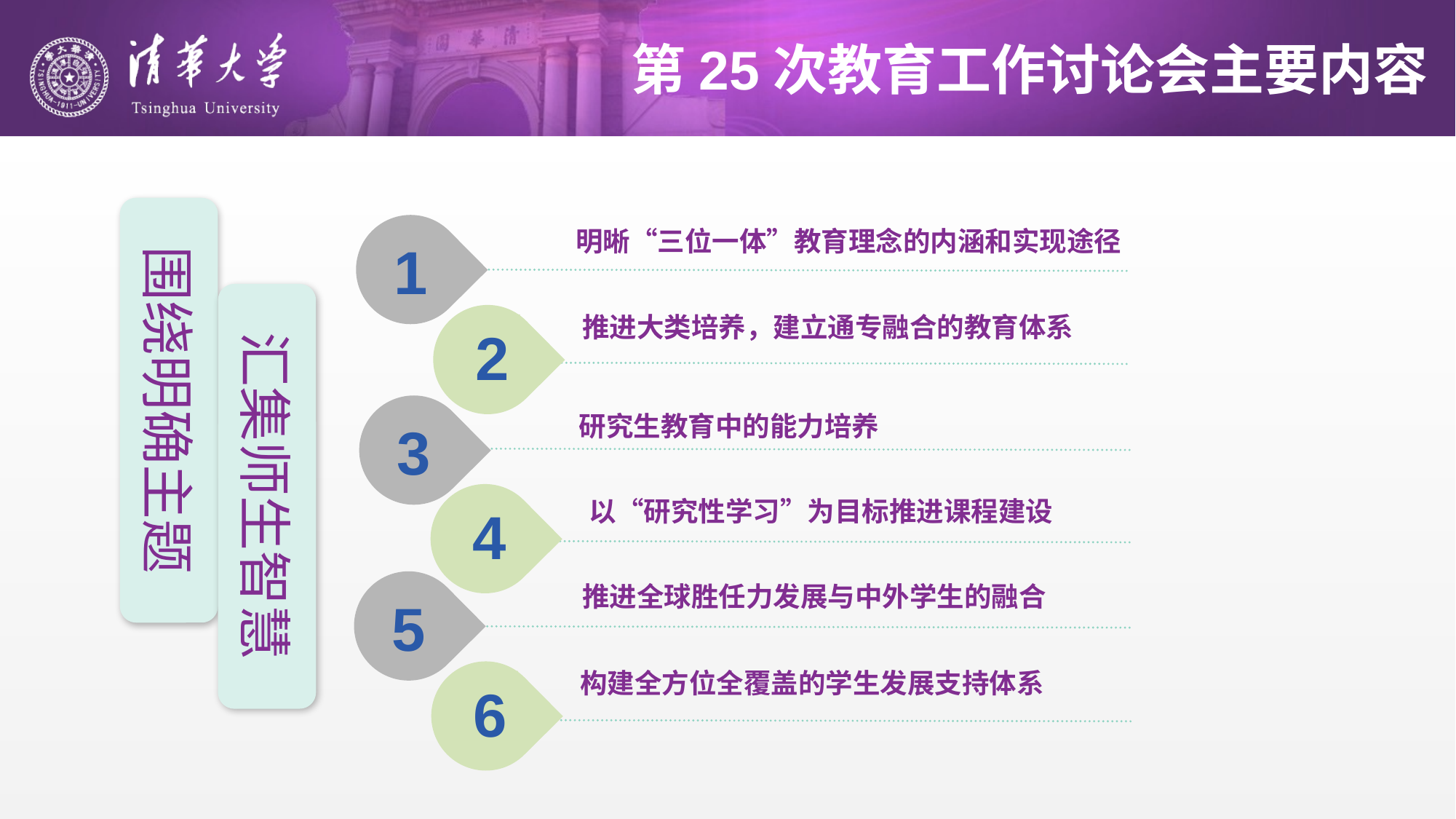

# 第25次教育工作讨论会主要内容
围绕明确主题

1
明晰“三位一体”教育理念的内涵和实现途径
汇集师生智慧

2
推进大类培养，建立通专融合的教育体系

3
研究生教育中的能力培养

4
以“研究性学习”为目标推进课程建设

5
推进全球胜任力发展与中外学生的融合

6
构建全方位全覆盖的学生发展支持体系